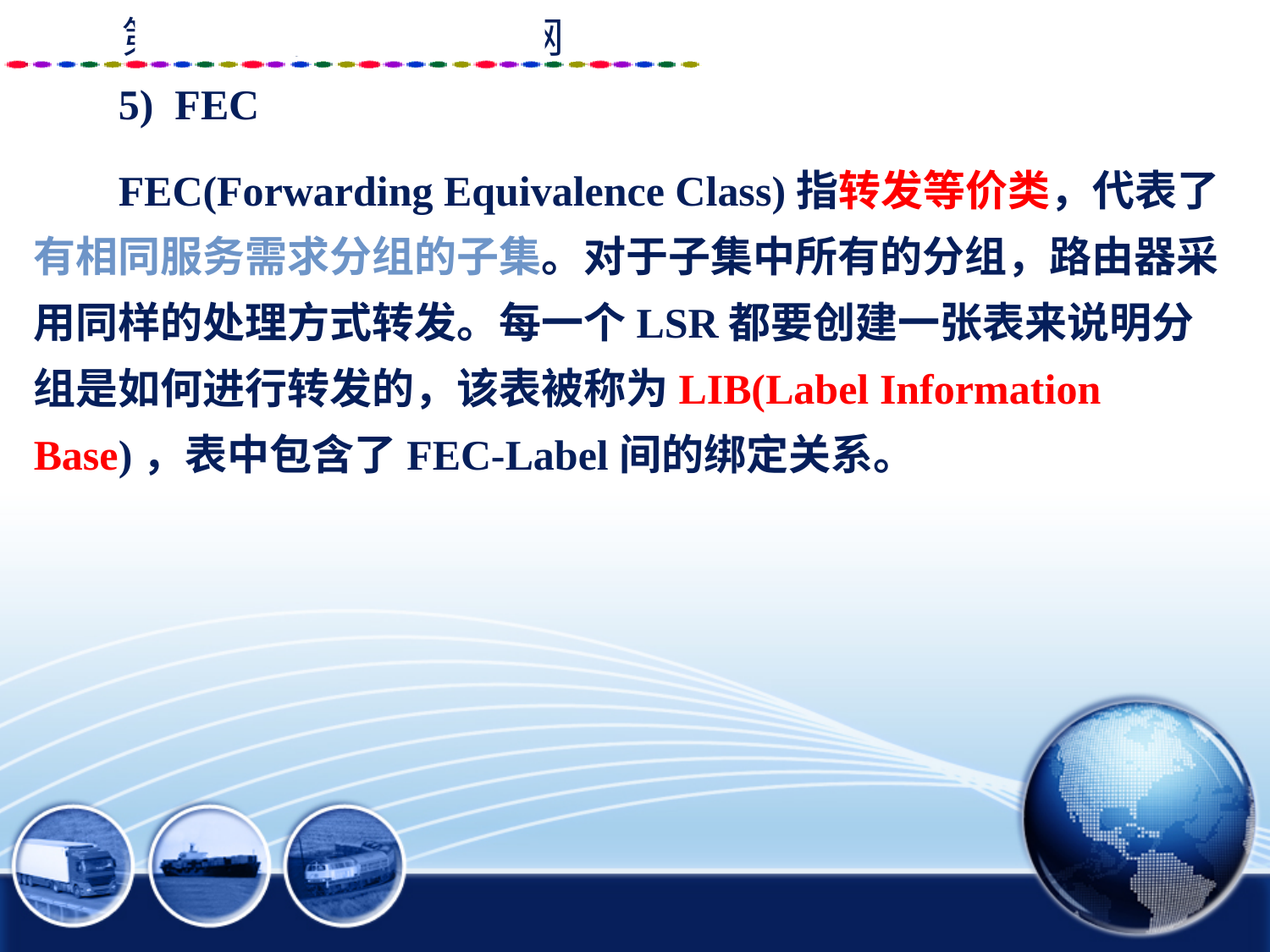

5)  FEC
        FEC(Forwarding Equivalence Class)指转发等价类，代表了有相同服务需求分组的子集。对于子集中所有的分组，路由器采用同样的处理方式转发。每一个LSR都要创建一张表来说明分组是如何进行转发的，该表被称为LIB(Label Information Base)，表中包含了FEC-Label间的绑定关系。